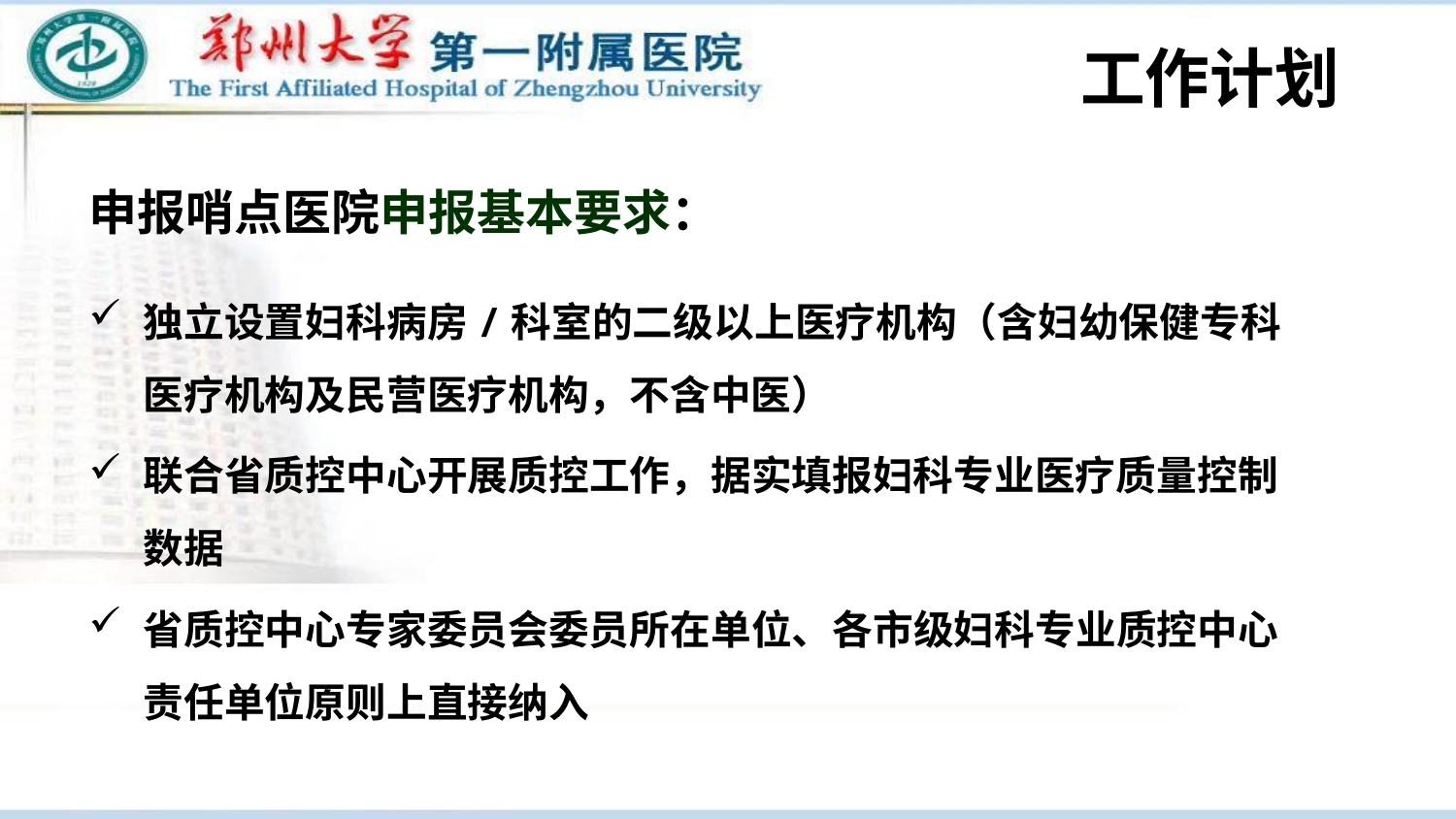

# 工作计划
申报哨点医院申报基本要求：
独立设置妇科病房/科室的二级以上医疗机构（含妇幼保健专科医疗机构及民营医疗机构，不含中医）
联合省质控中心开展质控工作，据实填报妇科专业医疗质量控制数据
省质控中心专家委员会委员所在单位、各市级妇科专业质控中心责任单位原则上直接纳入